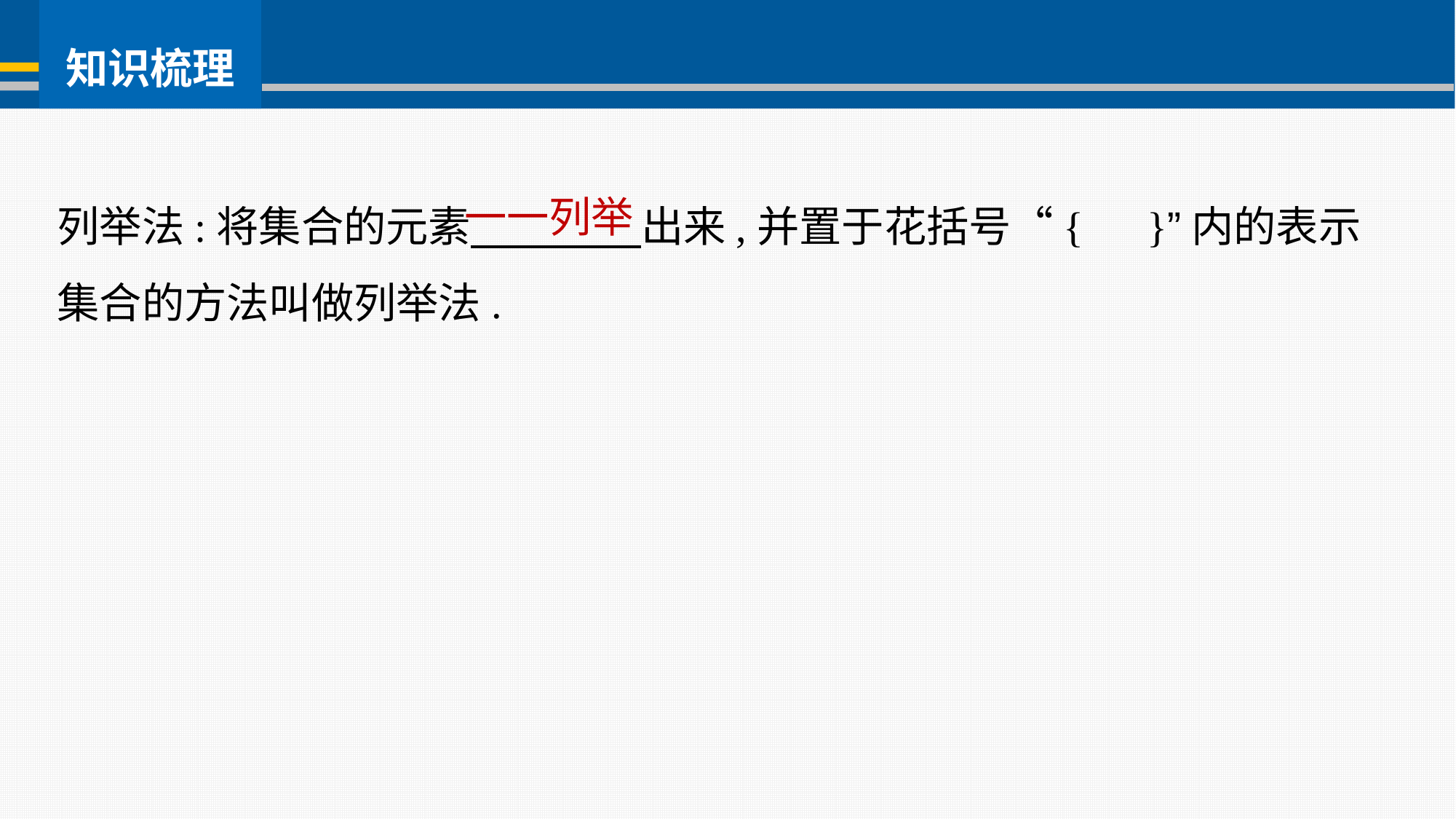

列举法:将集合的元素                  出来,并置于花括号“{　}”内的表示集合的方法叫做列举法.
一一列举